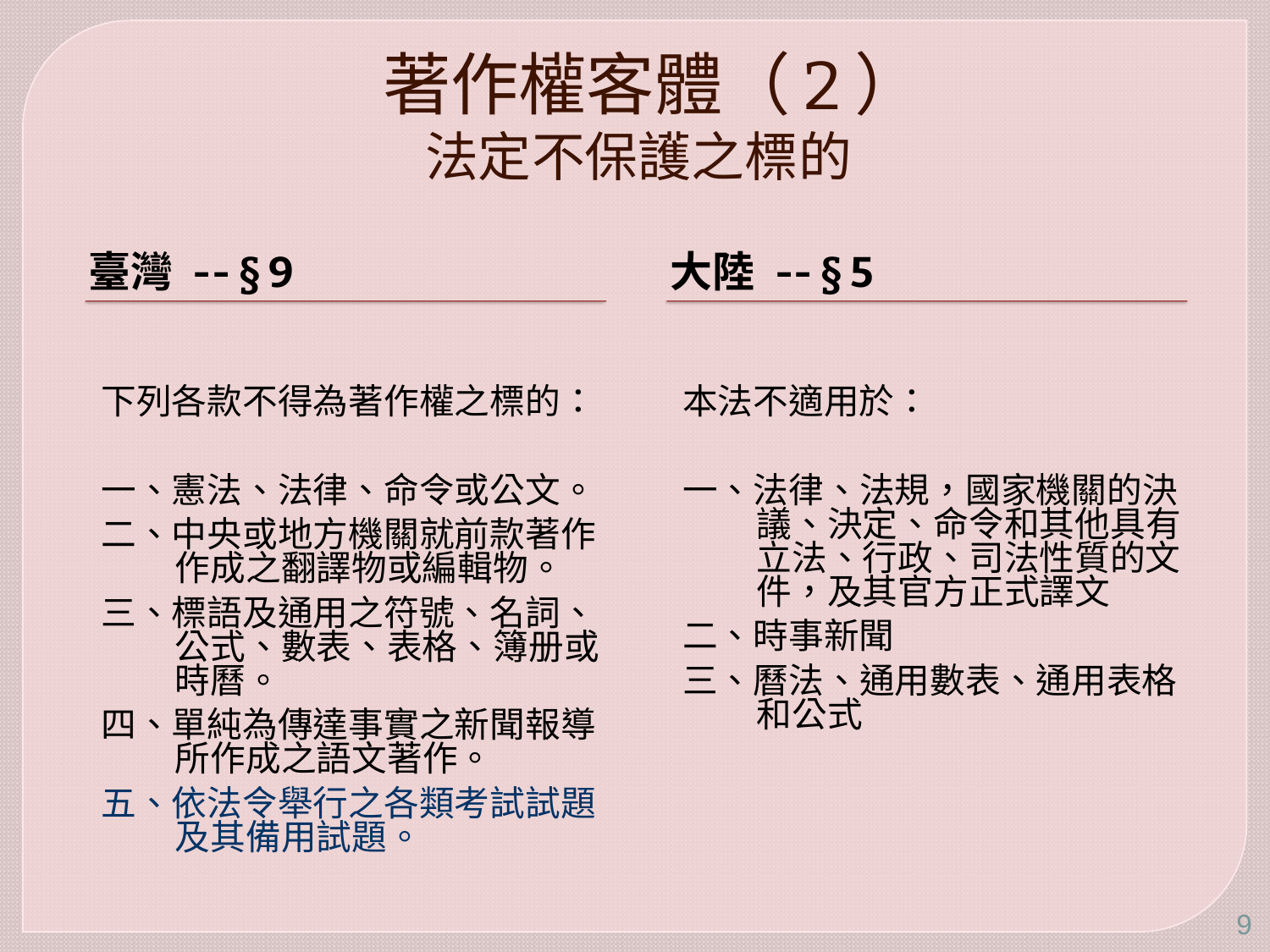

# 著作權客體（2） 法定不保護之標的
臺灣 -- § 9
大陸 -- § 5

下列各款不得為著作權之標的：

一、憲法、法律、命令或公文。
二、中央或地方機關就前款著作作成之翻譯物或編輯物。
三、標語及通用之符號、名詞、公式、數表、表格、簿册或時曆。
四、單純為傳達事實之新聞報導所作成之語文著作。
五、依法令舉行之各類考試試題及其備用試題。

本法不適用於：

一、法律、法規，國家機關的決議、決定、命令和其他具有立法、行政、司法性質的文件，及其官方正式譯文
二、時事新聞
三、曆法、通用數表、通用表格和公式

9